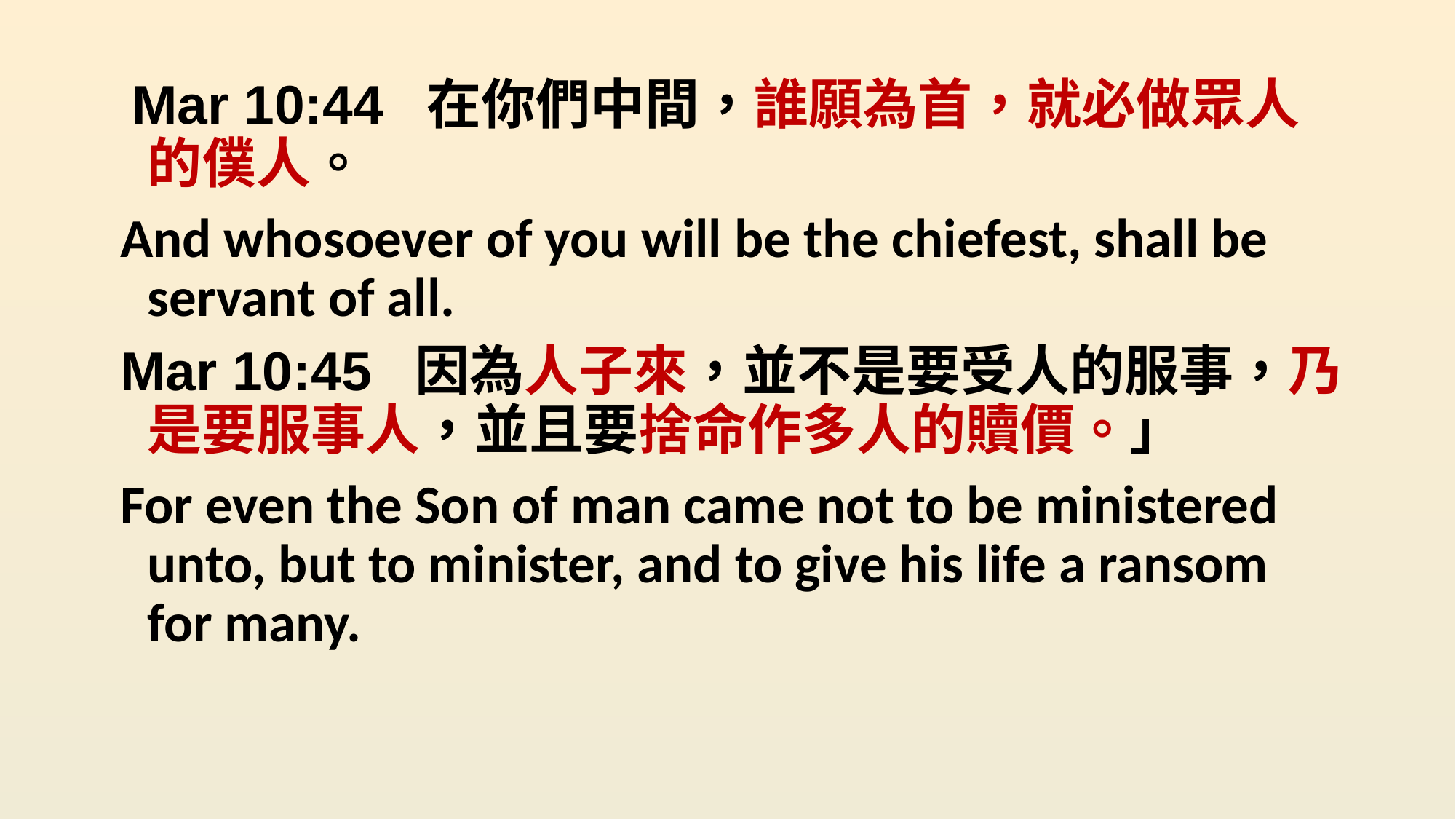

Mar 10:44  在你們中間，誰願為首，就必做眾人的僕人。
And whosoever of you will be the chiefest, shall be servant of all.
Mar 10:45  因為人子來，並不是要受人的服事，乃是要服事人，並且要捨命作多人的贖價。」
For even the Son of man came not to be ministered unto, but to minister, and to give his life a ransom for many.